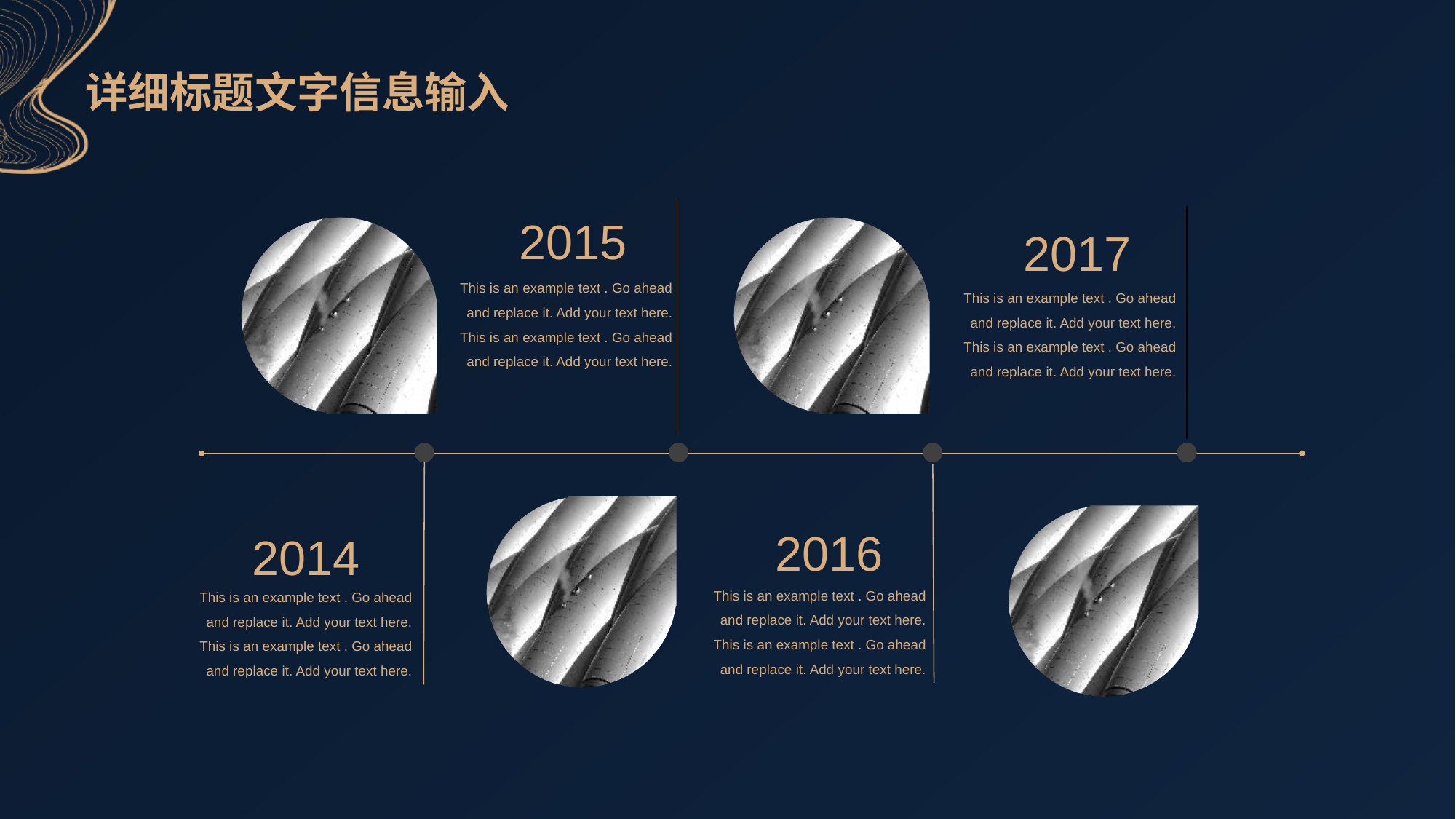

详细标题文字信息输入
2015
2017

This is an example text . Go ahead and replace it. Add your text here. This is an example text . Go ahead and replace it. Add your text here.
This is an example text . Go ahead and replace it. Add your text here. This is an example text . Go ahead and replace it. Add your text here.

2016
2014
This is an example text . Go ahead and replace it. Add your text here. This is an example text . Go ahead and replace it. Add your text here.
This is an example text . Go ahead and replace it. Add your text here. This is an example text . Go ahead and replace it. Add your text here.